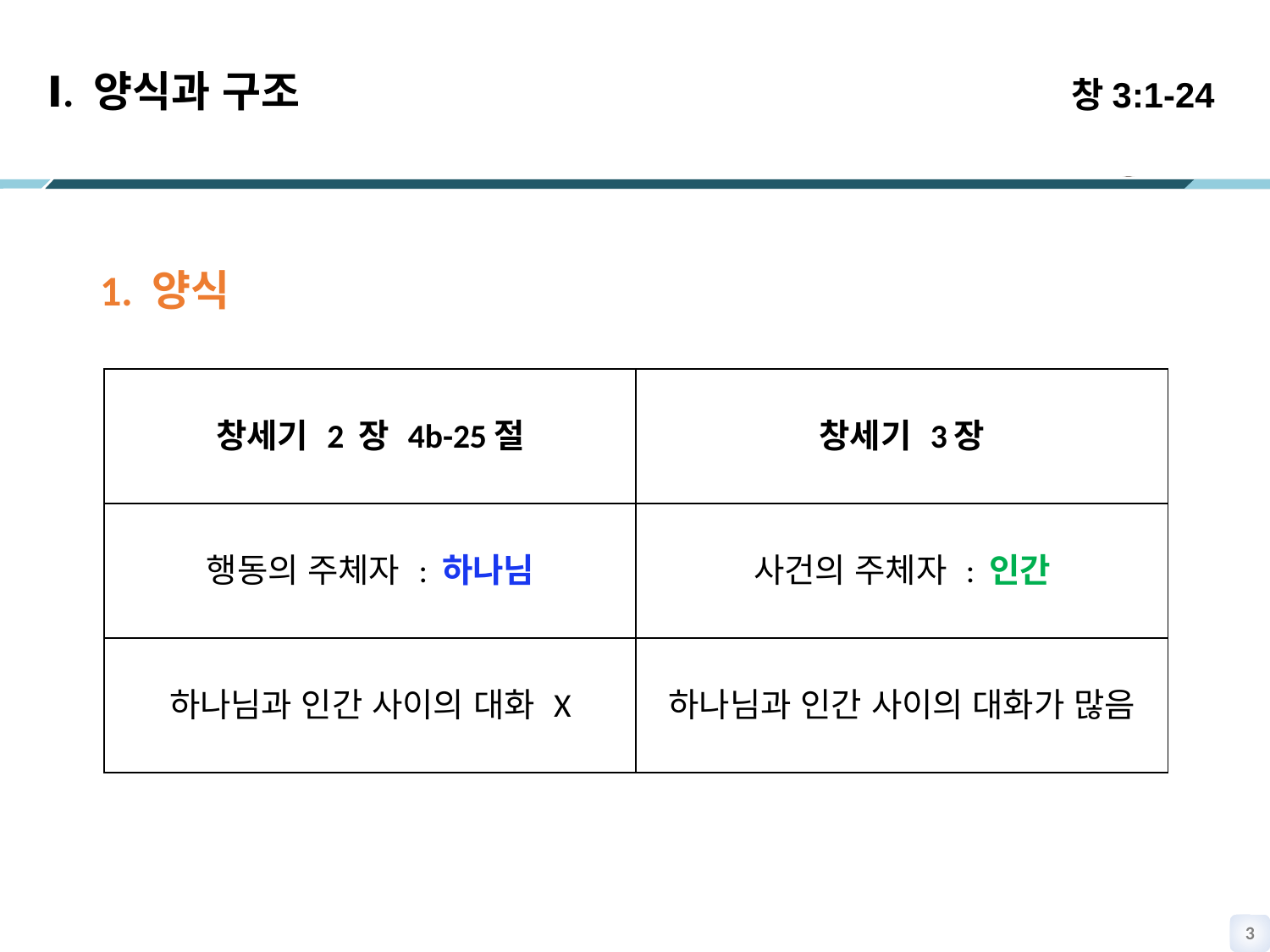

창3:1-24
# Ⅰ. 양식과 구조

1. 양식

| 창세기 2 장 4b-25절 | 창세기 3장 |
| --- | --- |
| 행동의 주체자 : 하나님 | 사건의 주체자 : 인간 |
| 하나님과 인간 사이의 대화 X | 하나님과 인간 사이의 대화가 많음 |
3